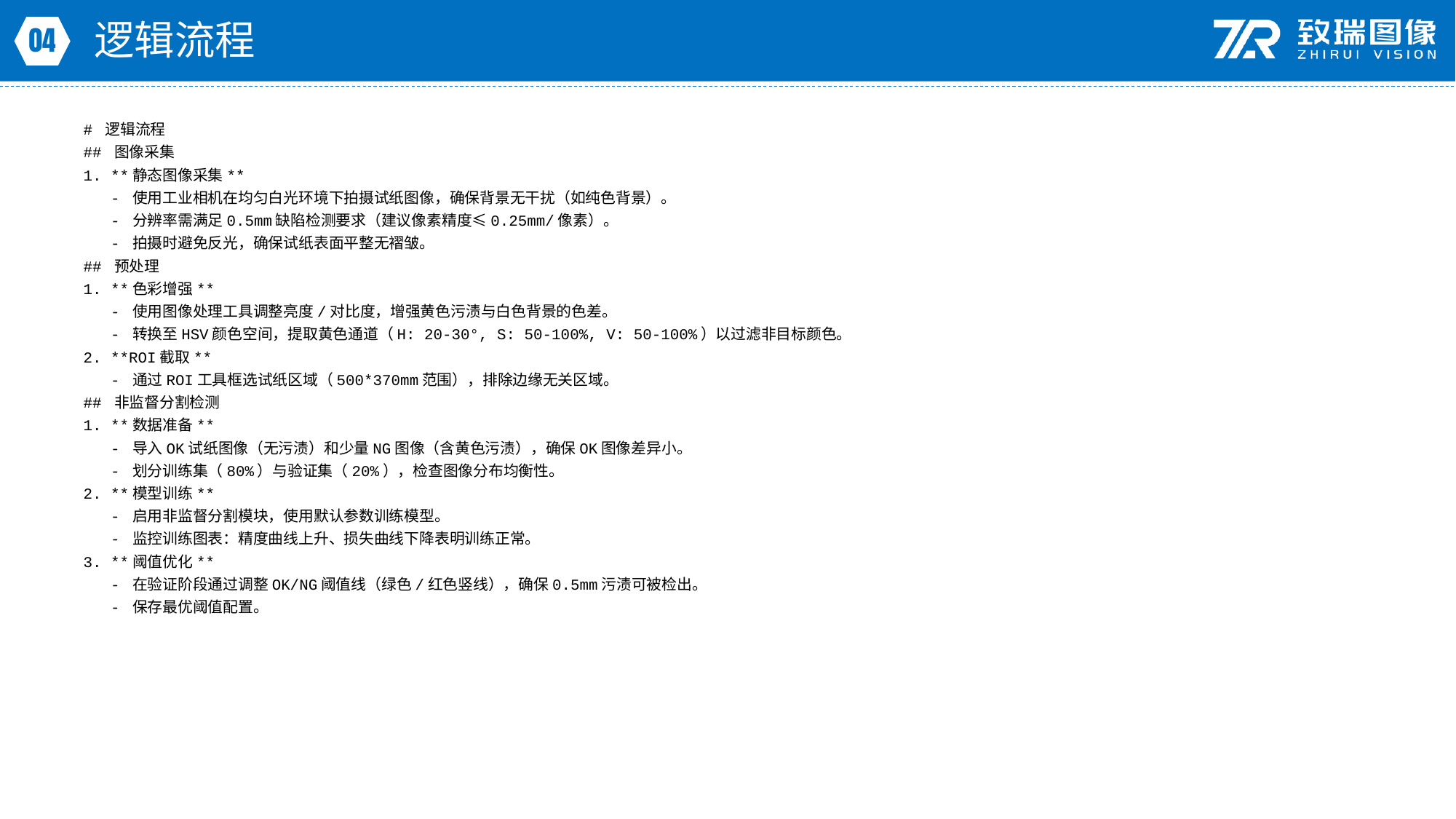

逻辑流程
04

# 逻辑流程
## 图像采集
1. **静态图像采集**
   - 使用工业相机在均匀白光环境下拍摄试纸图像，确保背景无干扰（如纯色背景）。
   - 分辨率需满足0.5mm缺陷检测要求（建议像素精度≤0.25mm/像素）。
   - 拍摄时避免反光，确保试纸表面平整无褶皱。
## 预处理
1. **色彩增强**
   - 使用图像处理工具调整亮度/对比度，增强黄色污渍与白色背景的色差。
   - 转换至HSV颜色空间，提取黄色通道（H: 20-30°, S: 50-100%, V: 50-100%）以过滤非目标颜色。
2. **ROI截取**
   - 通过ROI工具框选试纸区域（500*370mm范围），排除边缘无关区域。
## 非监督分割检测
1. **数据准备**
   - 导入OK试纸图像（无污渍）和少量NG图像（含黄色污渍），确保OK图像差异小。
   - 划分训练集（80%）与验证集（20%），检查图像分布均衡性。
2. **模型训练**
   - 启用非监督分割模块，使用默认参数训练模型。
   - 监控训练图表：精度曲线上升、损失曲线下降表明训练正常。
3. **阈值优化**
   - 在验证阶段通过调整OK/NG阈值线（绿色/红色竖线），确保0.5mm污渍可被检出。
   - 保存最优阈值配置。